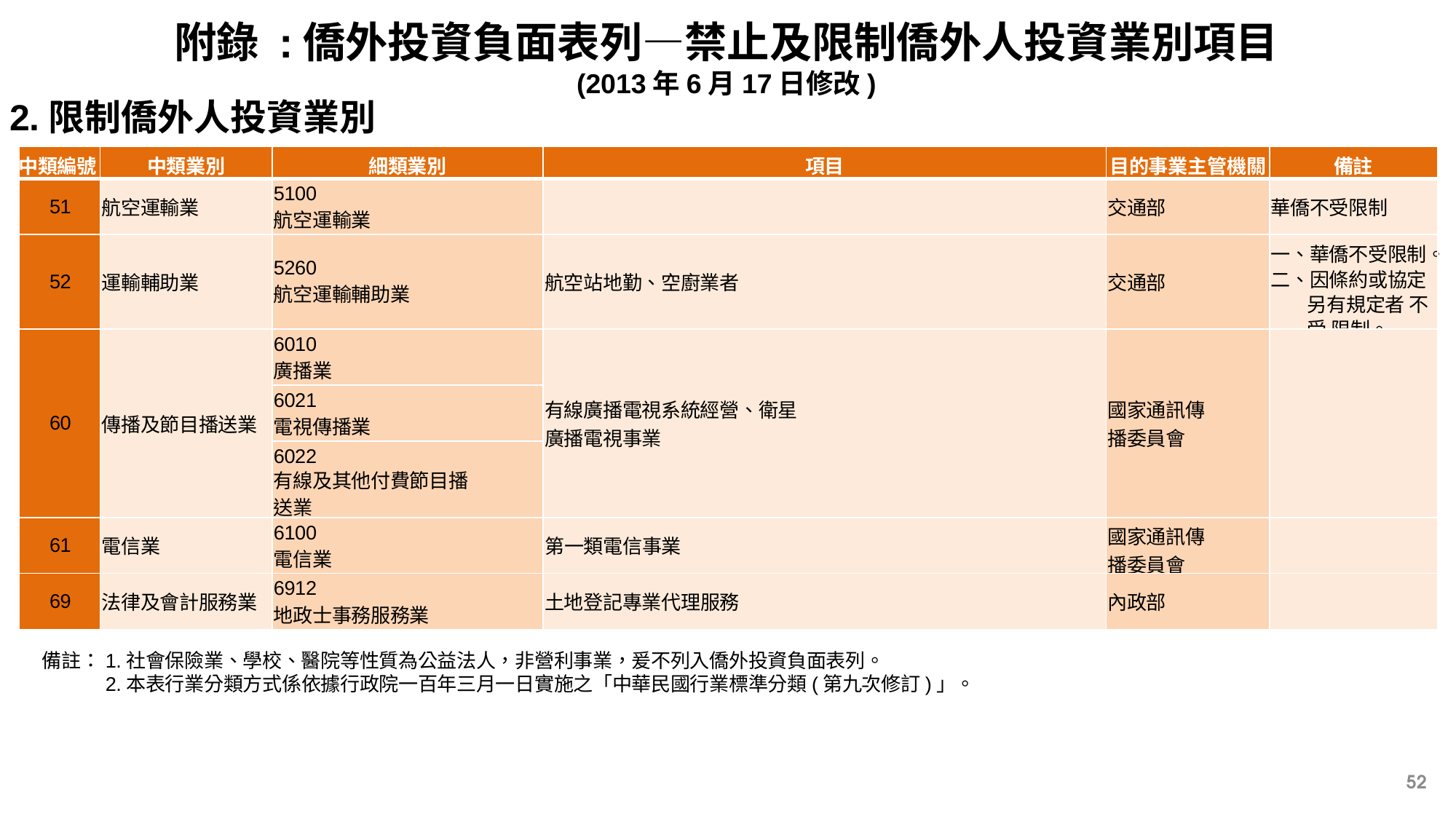

附錄 :僑外投資負面表列—禁止及限制僑外人投資業別項目
(2013年6月17日修改)
2.限制僑外人投資業別
| 中類編號 | 中類業別 | 細類業別 | 項目 | 目的事業主管機關 | 備註 |
| --- | --- | --- | --- | --- | --- |
| 51 | 航空運輸業 | 5100 航空運輸業 |  | 交通部 | 華僑不受限制 |
| 52 | 運輸輔助業 | 5260 航空運輸輔助業 | 航空站地勤、空廚業者 | 交通部 | 一、華僑不受限制。 二、因條約或協定另有規定者 不 受 限制。 |
| 60 | 傳播及節目播送業 | 6010 廣播業 | 有線廣播電視系統經營、衛星 廣播電視事業 | 國家通訊傳 播委員會 |  |
|  |  | 6021 電視傳播業 |  |  |  |
|  |  | 6022 有線及其他付費節目播 送業 |  |  |  |
| 61 | 電信業 | 6100 電信業 | 第一類電信事業 | 國家通訊傳 播委員會 |  |
| 69 | 法律及會計服務業 | 6912 地政士事務服務業 | 土地登記專業代理服務 | 內政部 |  |
備註：1.社會保險業、學校、醫院等性質為公益法人，非營利事業，爰不列入僑外投資負面表列。
　　　2.本表行業分類方式係依據行政院一百年三月一日實施之「中華民國行業標準分類(第九次修訂)」。
52